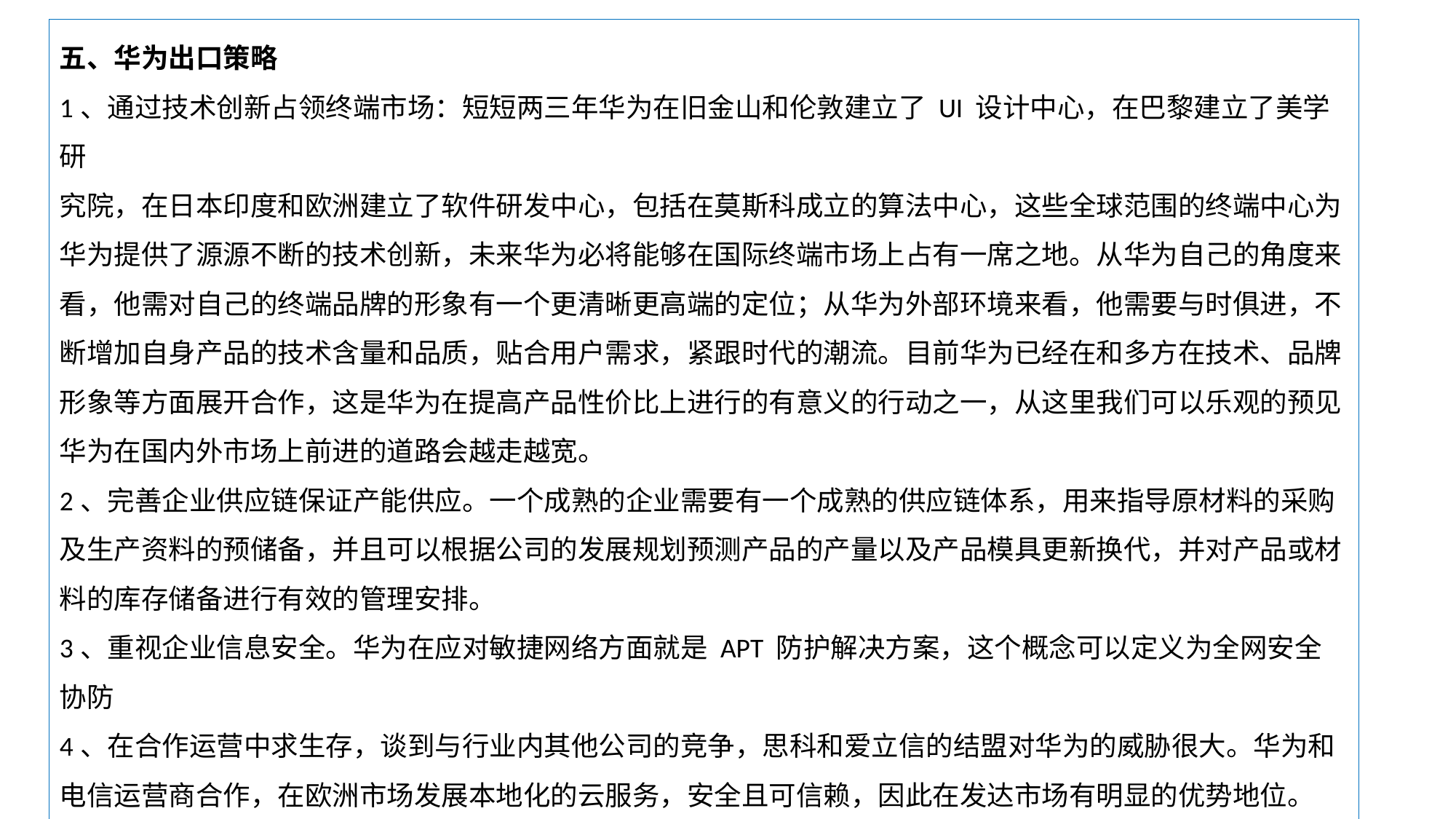

五、华为出口策略
1、通过技术创新占领终端市场：短短两三年华为在旧金山和伦敦建立了 UI 设计中心，在巴黎建立了美学研
究院，在日本印度和欧洲建立了软件研发中心，包括在莫斯科成立的算法中心，这些全球范围的终端中心为华为提供了源源不断的技术创新，未来华为必将能够在国际终端市场上占有一席之地。从华为自己的角度来看，他需对自己的终端品牌的形象有一个更清晰更高端的定位；从华为外部环境来看，他需要与时俱进，不断增加自身产品的技术含量和品质，贴合用户需求，紧跟时代的潮流。目前华为已经在和多方在技术、品牌形象等方面展开合作，这是华为在提高产品性价比上进行的有意义的行动之一，从这里我们可以乐观的预见华为在国内外市场上前进的道路会越走越宽。
2、完善企业供应链保证产能供应。一个成熟的企业需要有一个成熟的供应链体系，用来指导原材料的采购及生产资料的预储备，并且可以根据公司的发展规划预测产品的产量以及产品模具更新换代，并对产品或材料的库存储备进行有效的管理安排。
3、重视企业信息安全。华为在应对敏捷网络方面就是 APT 防护解决方案，这个概念可以定义为全网安全协防
4、在合作运营中求生存，谈到与行业内其他公司的竞争，思科和爱立信的结盟对华为的威胁很大。华为和电信运营商合作，在欧洲市场发展本地化的云服务，安全且可信赖，因此在发达市场有明显的优势地位。